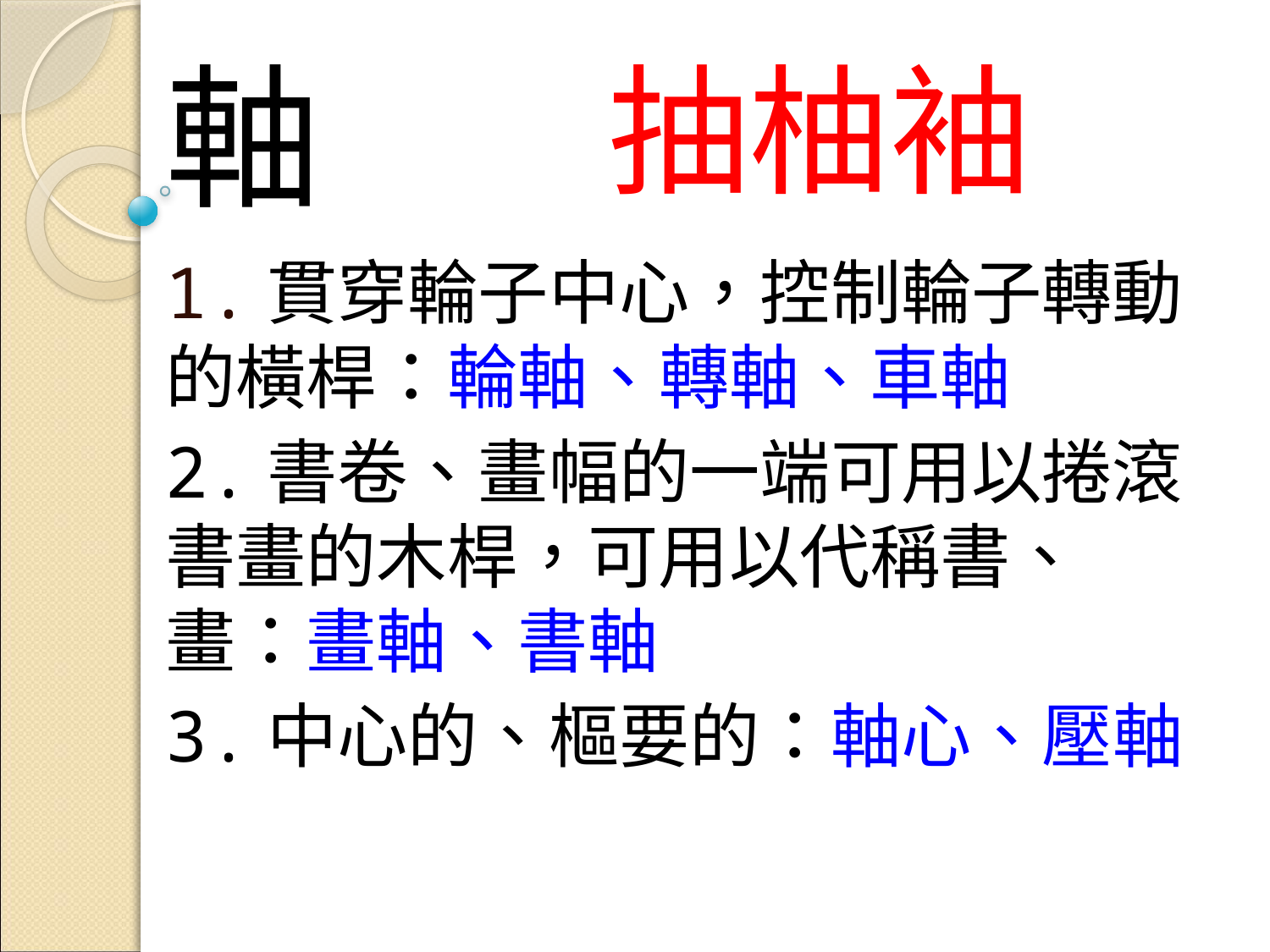

軸
# 抽柚袖
1.貫穿輪子中心，控制輪子轉動的橫桿：輪軸、轉軸、車軸
2.書卷、畫幅的一端可用以捲滾書畫的木桿，可用以代稱書、畫：畫軸、書軸
3.中心的、樞要的：軸心、壓軸